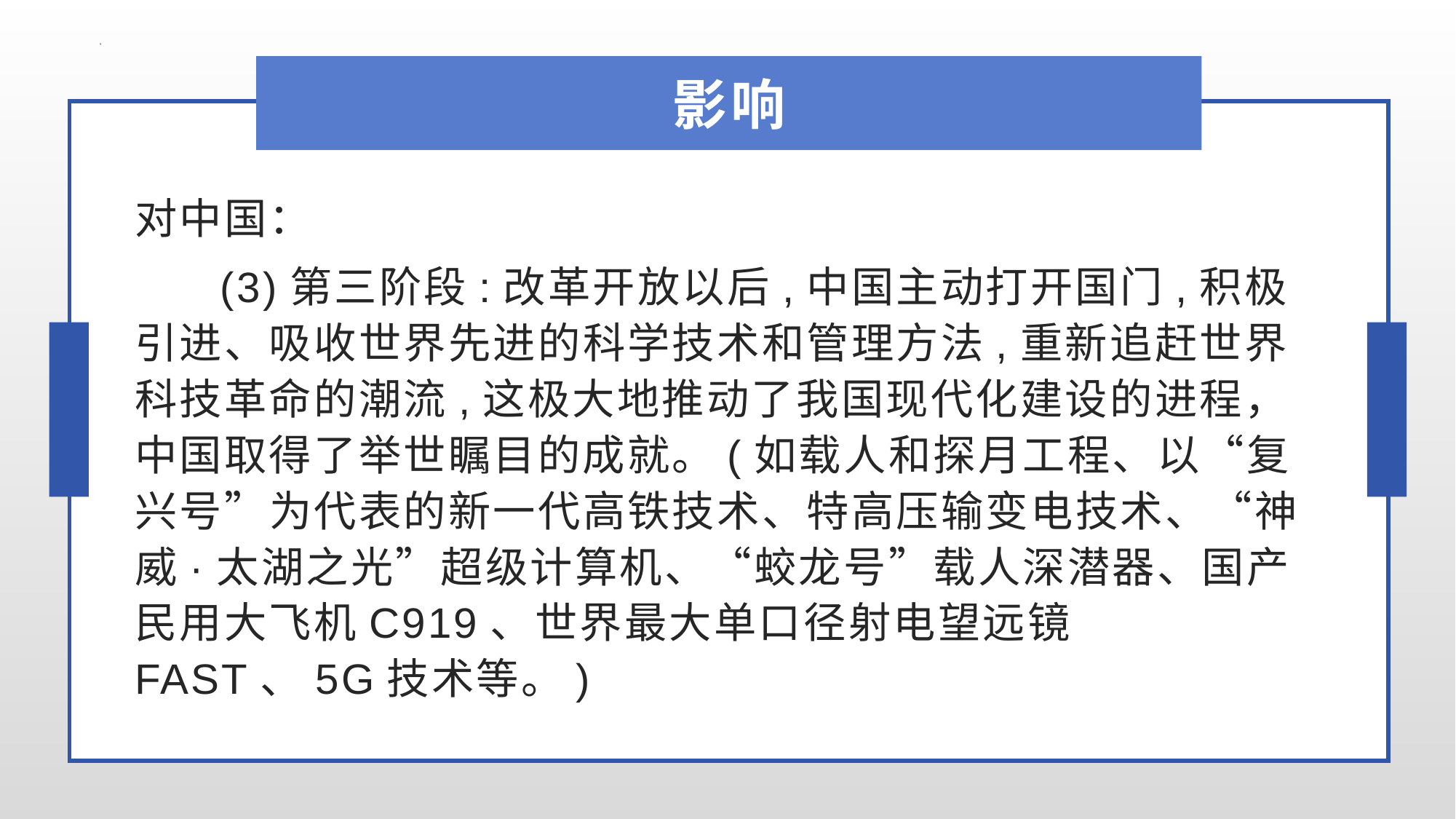

影响

对中国：
      (3)第三阶段:改革开放以后,中国主动打开国门,积极引进、吸收世界先进的科学技术和管理方法,重新追赶世界科技革命的潮流,这极大地推动了我国现代化建设的进程，中国取得了举世瞩目的成就。(如载人和探月工程、以“复兴号”为代表的新一代高铁技术、特高压输变电技术、“神威·太湖之光”超级计算机、“蛟龙号”载人深潜器、国产民用大飞机C919、世界最大单口径射电望远镜 FAST、5G技术等。)